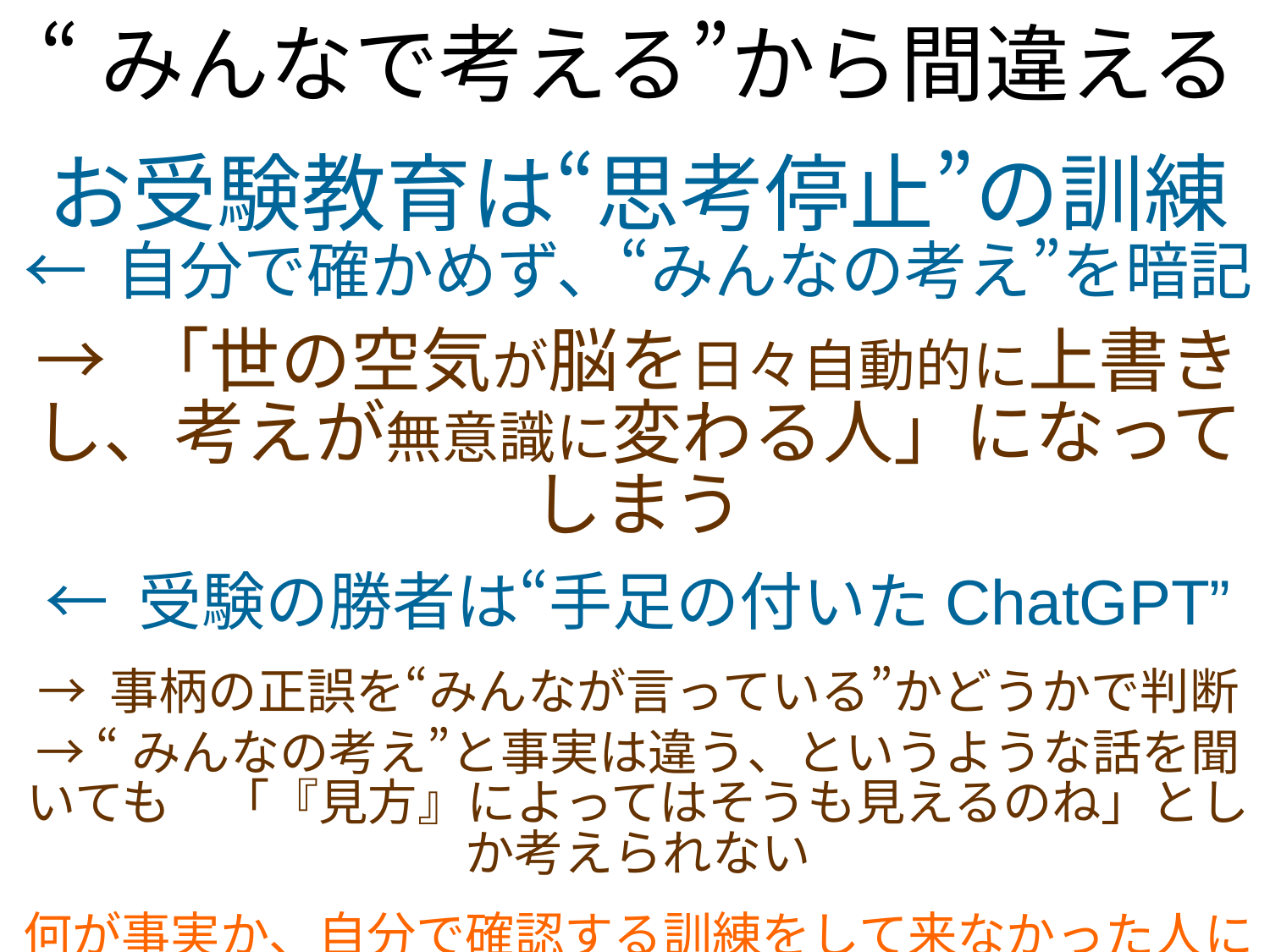

“みんなで考える”から間違える
お受験教育は“思考停止”の訓練
← 自分で確かめず、“みんなの考え”を暗記

→ 「世の空気が脳を日々自動的に上書きし、考えが無意識に変わる人」になってしまう

← 受験の勝者は“手足の付いたChatGPT”
→ 事柄の正誤を“みんなが言っている”かどうかで判断
→ “みんなの考え”と事実は違う、というような話を聞いても　「『見方』によってはそうも見えるのね」としか考えられない
何が事実か、自分で確認する訓練をして来なかった人には
“みんなの考え”の“アンラーニング”が必要